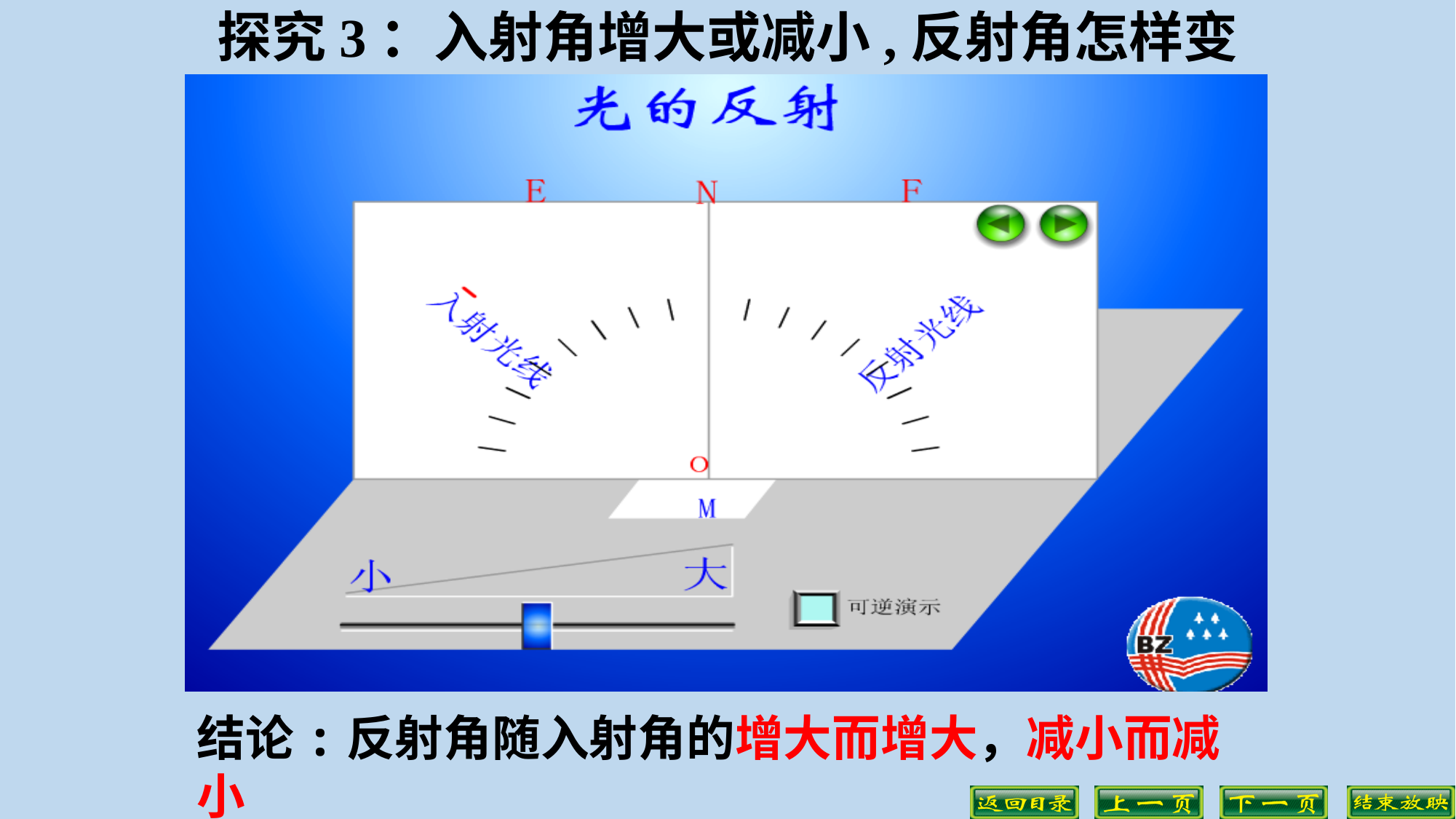

探究3：入射角增大或减小,反射角怎样变化?
结论:反射角随入射角的增大而增大，减小而减小